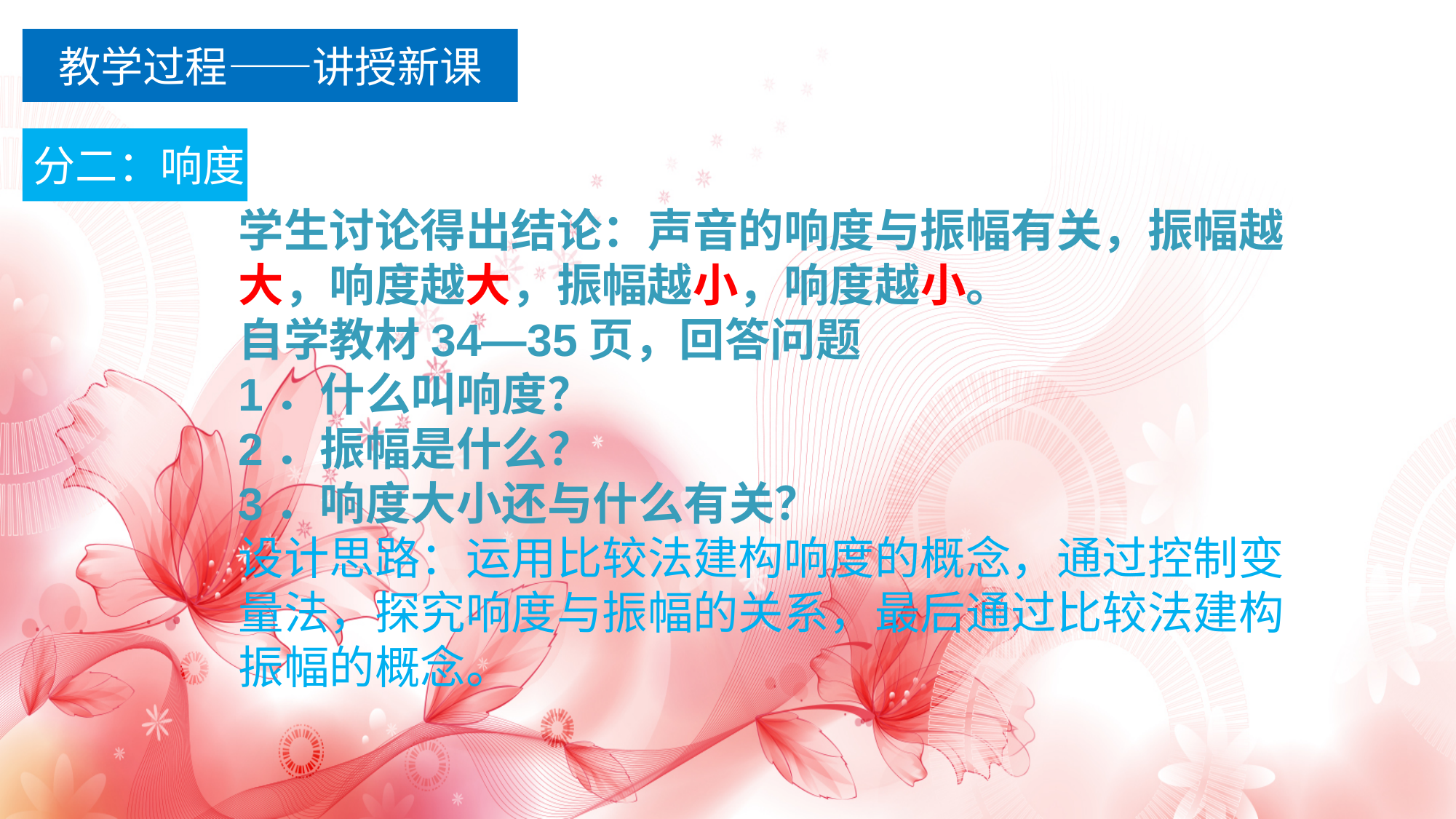

教学过程——讲授新课
分二：响度

学生讨论得出结论：声音的响度与振幅有关，振幅越大，响度越大，振幅越小，响度越小。
自学教材34—35页，回答问题
1．什么叫响度？
2．振幅是什么？
3．响度大小还与什么有关？
设计思路：运用比较法建构响度的概念，通过控制变量法，探究响度与振幅的关系，最后通过比较法建构振幅的概念。